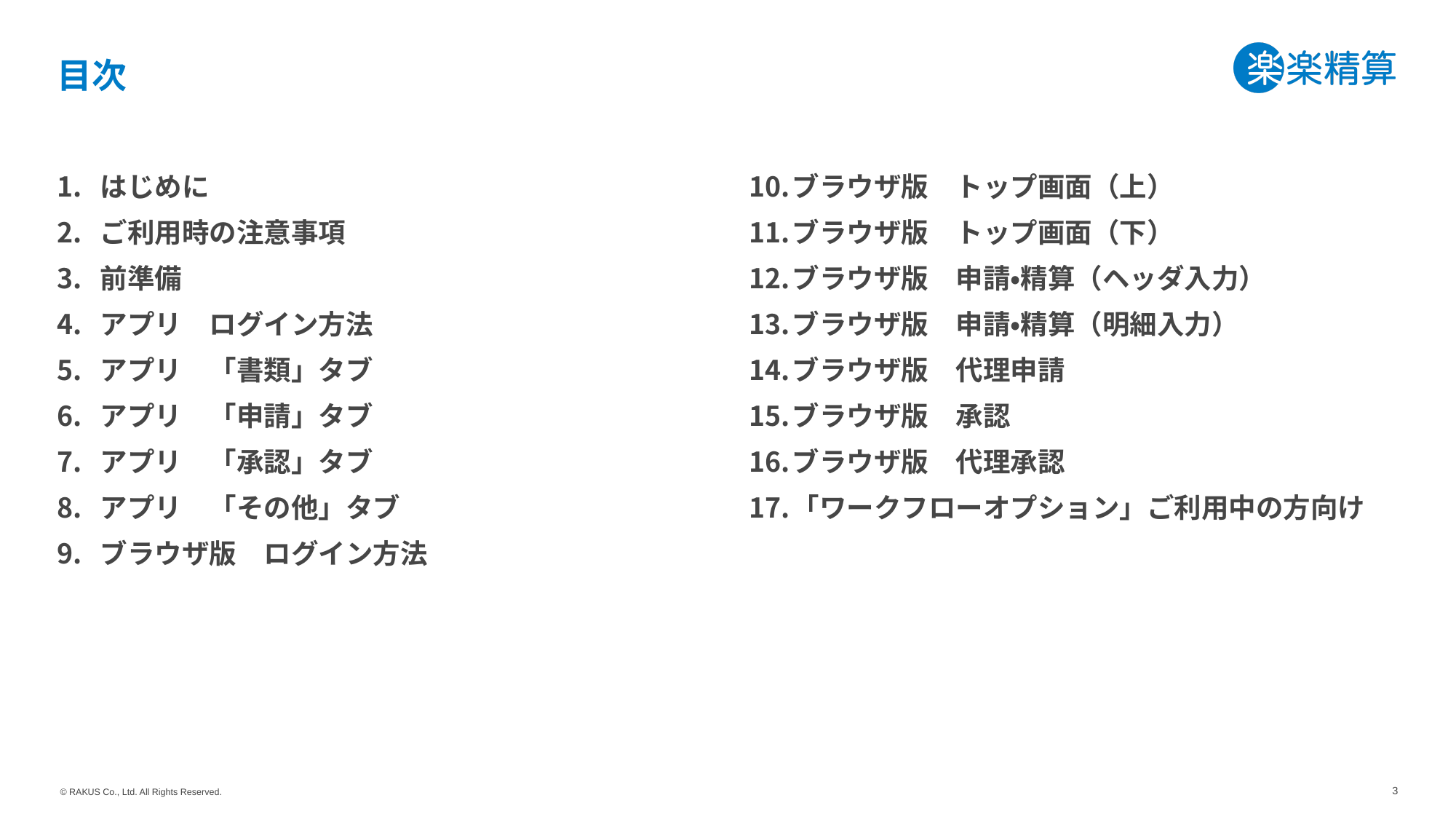

# 目次
はじめに
ご利用時の注意事項
前準備
アプリ　ログイン方法
アプリ　「書類」タブ
アプリ　「申請」タブ
アプリ　「承認」タブ
アプリ　「その他」タブ
ブラウザ版　ログイン方法
ブラウザ版　トップ画面（上）
ブラウザ版　トップ画面（下）
ブラウザ版　申請・精算（ヘッダ入力）
ブラウザ版　申請・精算（明細入力）
ブラウザ版　代理申請
ブラウザ版　承認
ブラウザ版　代理承認
「ワークフローオプション」ご利用中の方向け
3